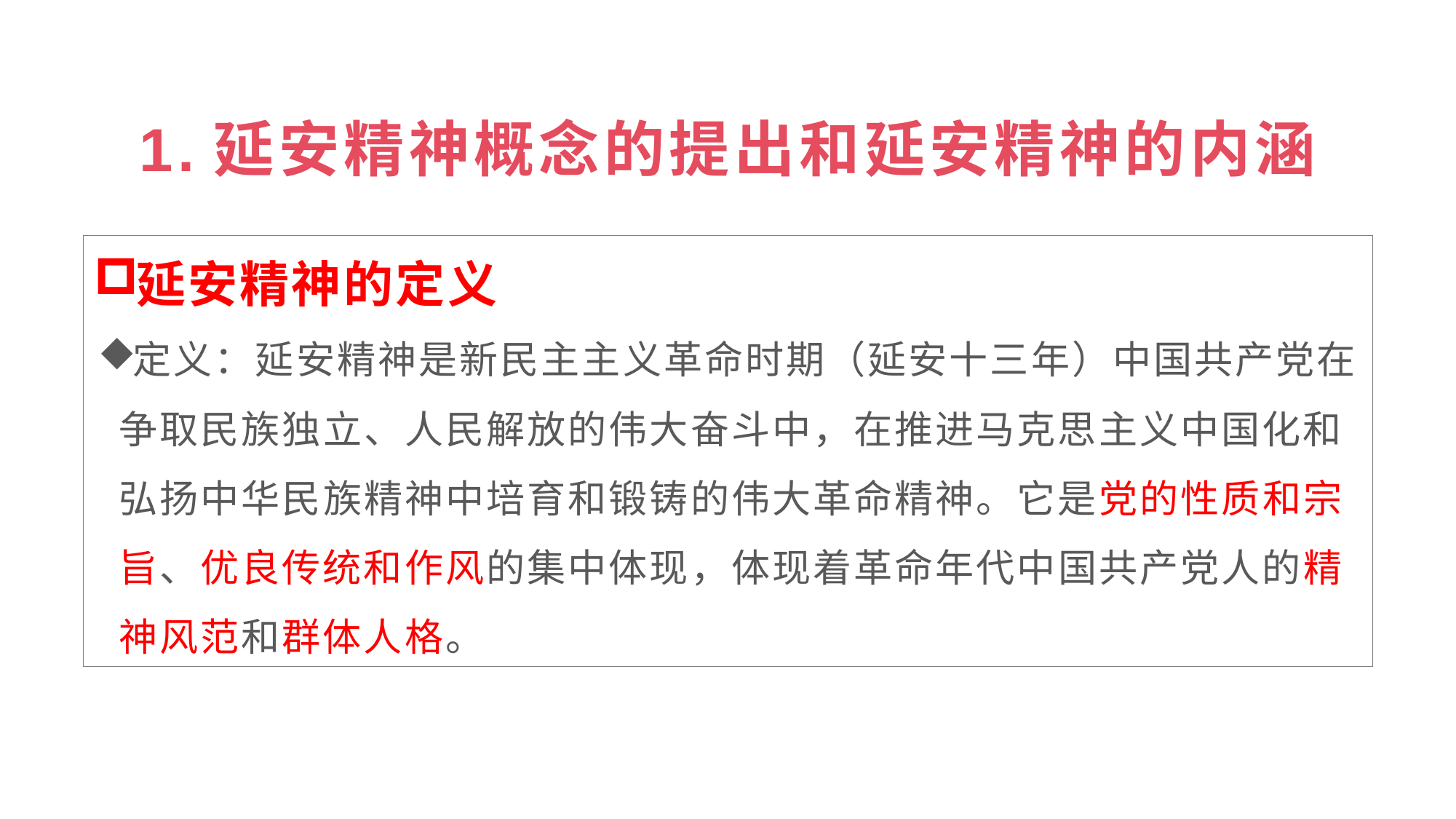

# 1.延安精神概念的提出和延安精神的内涵
延安精神的定义
定义：延安精神是新民主主义革命时期（延安十三年）中国共产党在争取民族独立、人民解放的伟大奋斗中，在推进马克思主义中国化和弘扬中华民族精神中培育和锻铸的伟大革命精神。它是党的性质和宗旨、优良传统和作风的集中体现，体现着革命年代中国共产党人的精神风范和群体人格。